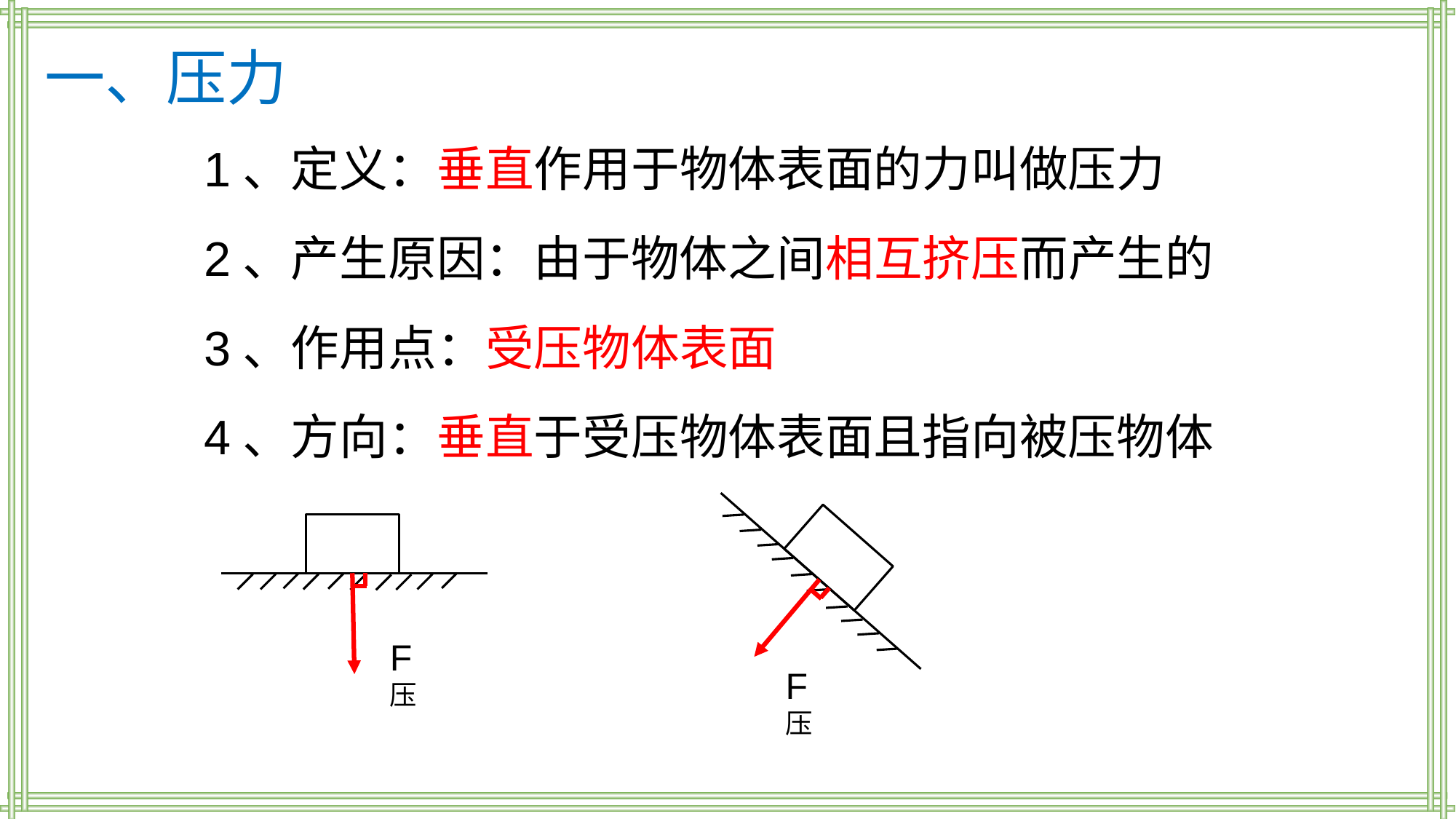

一、压力
1、定义：垂直作用于物体表面的力叫做压力
2、产生原因：由于物体之间相互挤压而产生的
3、作用点：受压物体表面
4、方向：垂直于受压物体表面且指向被压物体

F压

F压